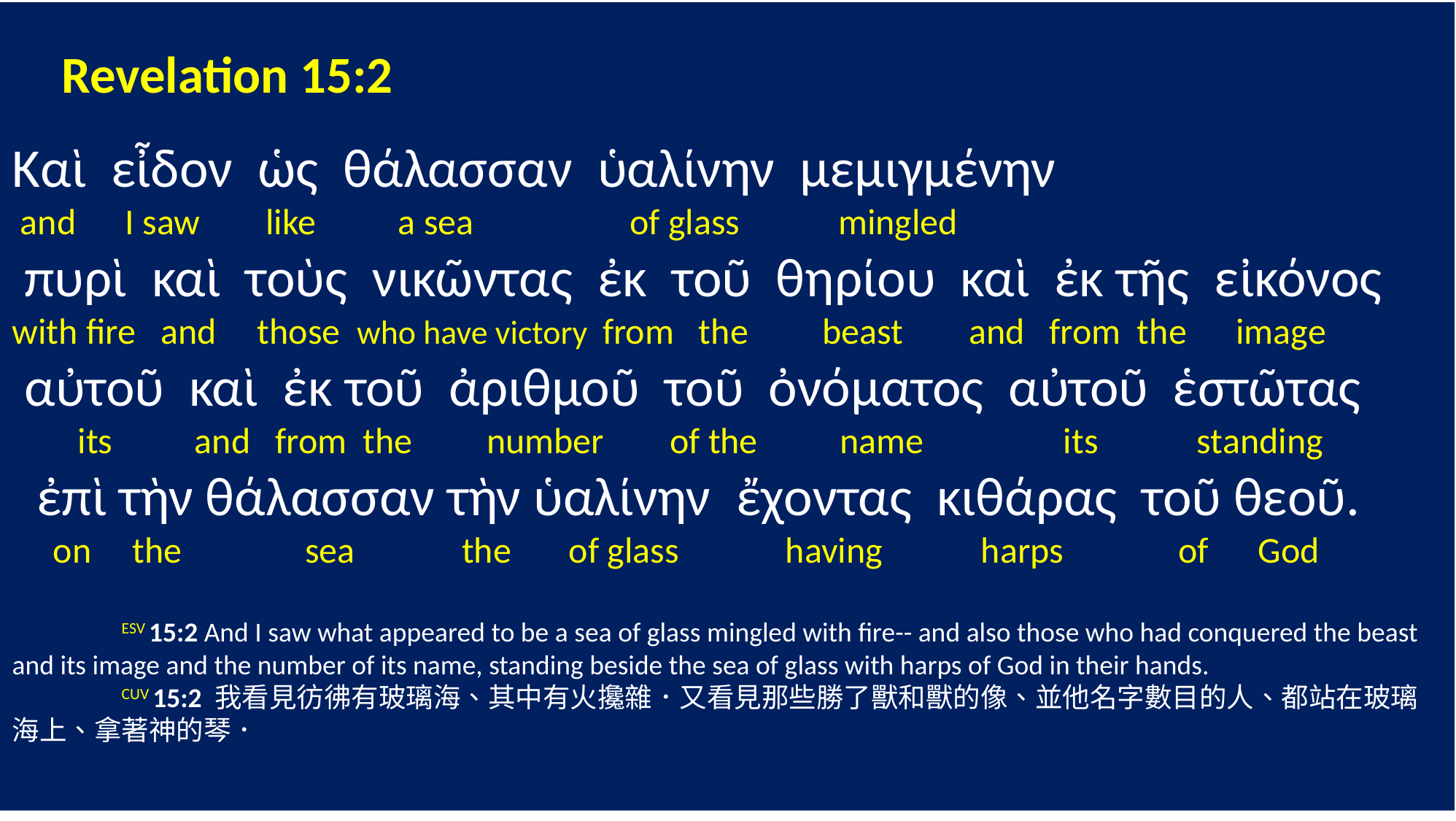

Revelation 15:2

Καὶ  εἶδον  ὡς  θάλασσαν  ὑαλίνην  μεμιγμένην
 and      I saw        like          a sea                   of glass            mingled
 πυρὶ  καὶ  τοὺς  νικῶντας  ἐκ  τοῦ  θηρίου  καὶ  ἐκ τῆς  εἰκόνος
with fire   and     those  who have victory  from   the         beast        and   from  the      image
 αὐτοῦ  καὶ  ἐκ τοῦ  ἀριθμοῦ  τοῦ  ὀνόματος  αὐτοῦ  ἑστῶτας
        its          and   from  the         number        of the          name                 its            standing
  ἐπὶ τὴν θάλασσαν τὴν ὑαλίνην  ἔχοντας  κιθάρας  τοῦ θεοῦ.
     on     the               sea             the       of glass             having            harps              of      God

	ESV 15:2 And I saw what appeared to be a sea of glass mingled with fire-- and also those who had conquered the beast and its image and the number of its name, standing beside the sea of glass with harps of God in their hands.
	CUV 15:2 我看見彷彿有玻璃海、其中有火攙雜．又看見那些勝了獸和獸的像、並他名字數目的人、都站在玻璃海上、拿著神的琴．